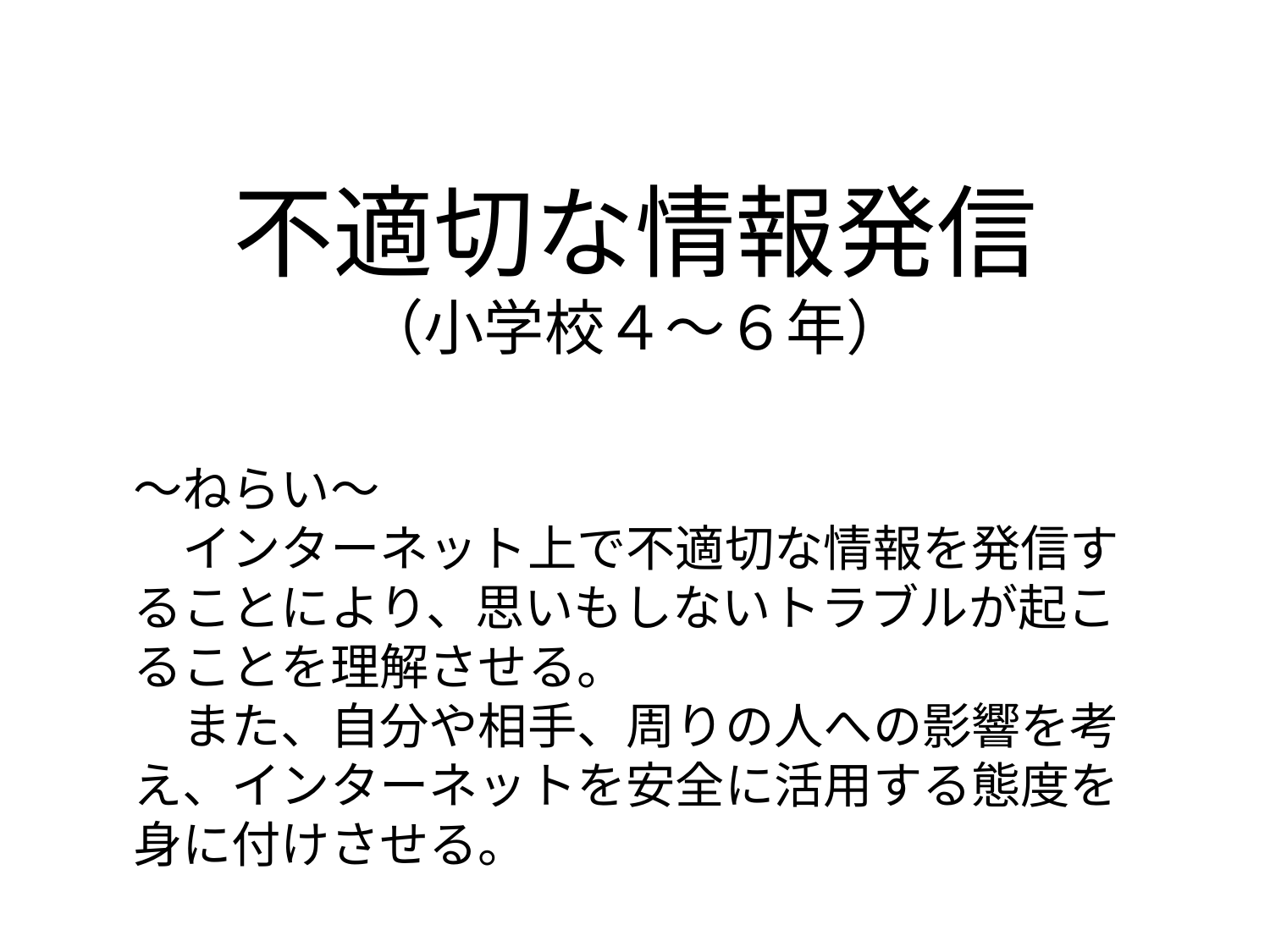

# 不適切な情報発信 （小学校４～６年）
～ねらい～
　インターネット上で不適切な情報を発信することにより、思いもしないトラブルが起こることを理解させる。
　また、自分や相手、周りの人への影響を考え、インターネットを安全に活用する態度を身に付けさせる。